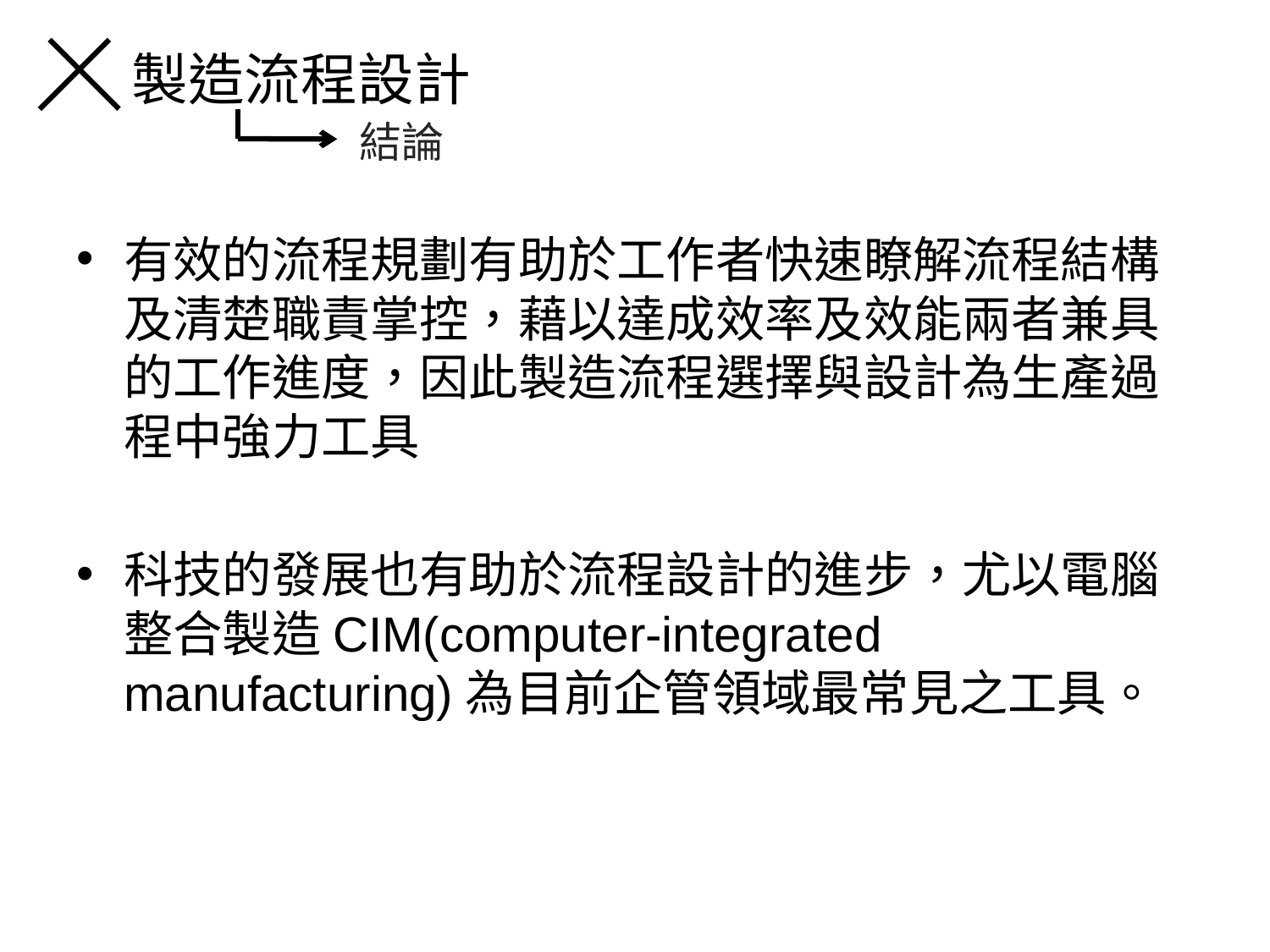

製造流程設計
結論
有效的流程規劃有助於工作者快速瞭解流程結構及清楚職責掌控，藉以達成效率及效能兩者兼具的工作進度，因此製造流程選擇與設計為生產過程中強力工具

科技的發展也有助於流程設計的進步，尤以電腦整合製造CIM(computer-integrated manufacturing)為目前企管領域最常見之工具。